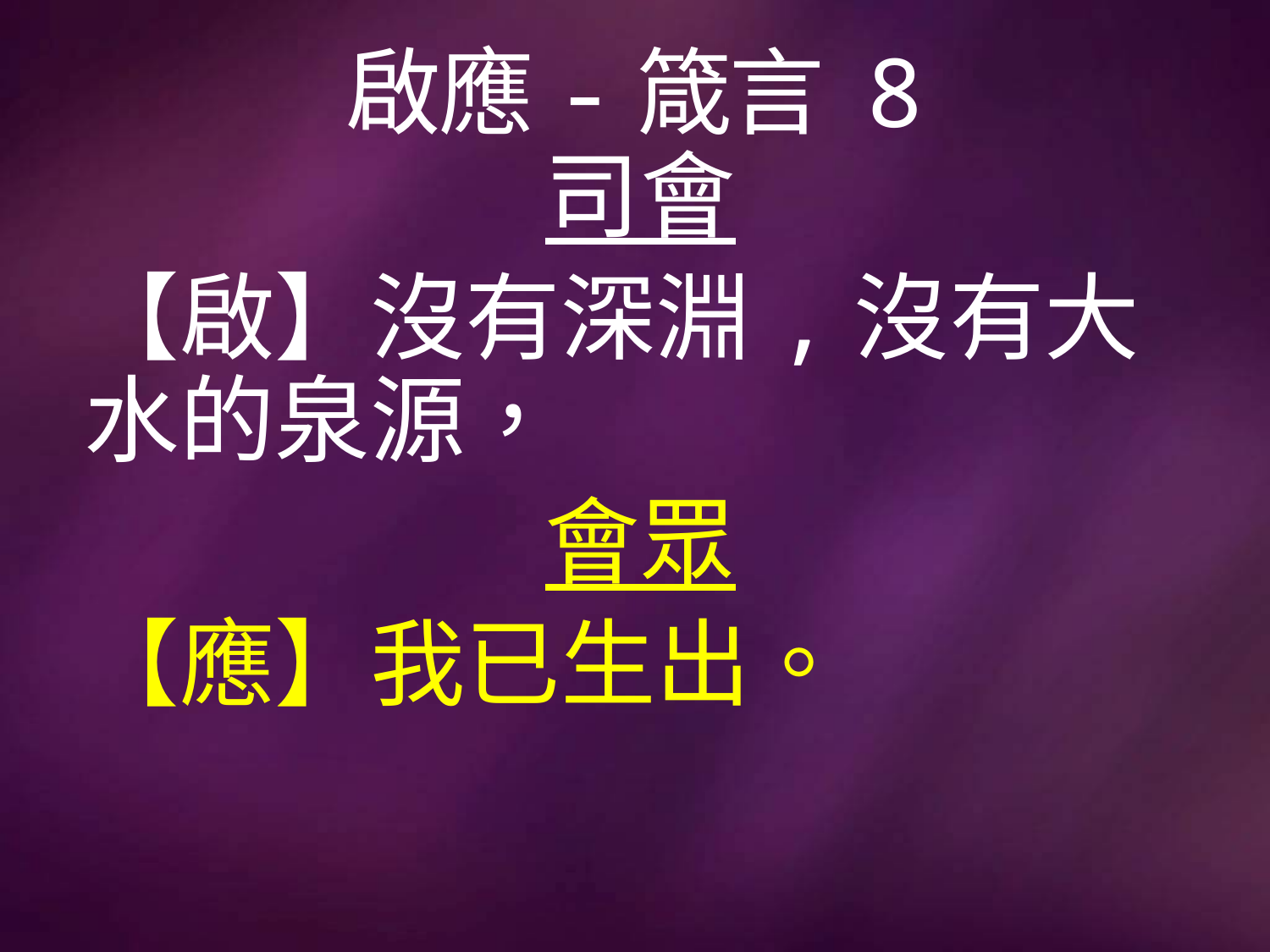

# 啟應-箴言 8
司會
【啟】沒有深淵,沒有大水的泉源，
會眾
【應】我已生出。